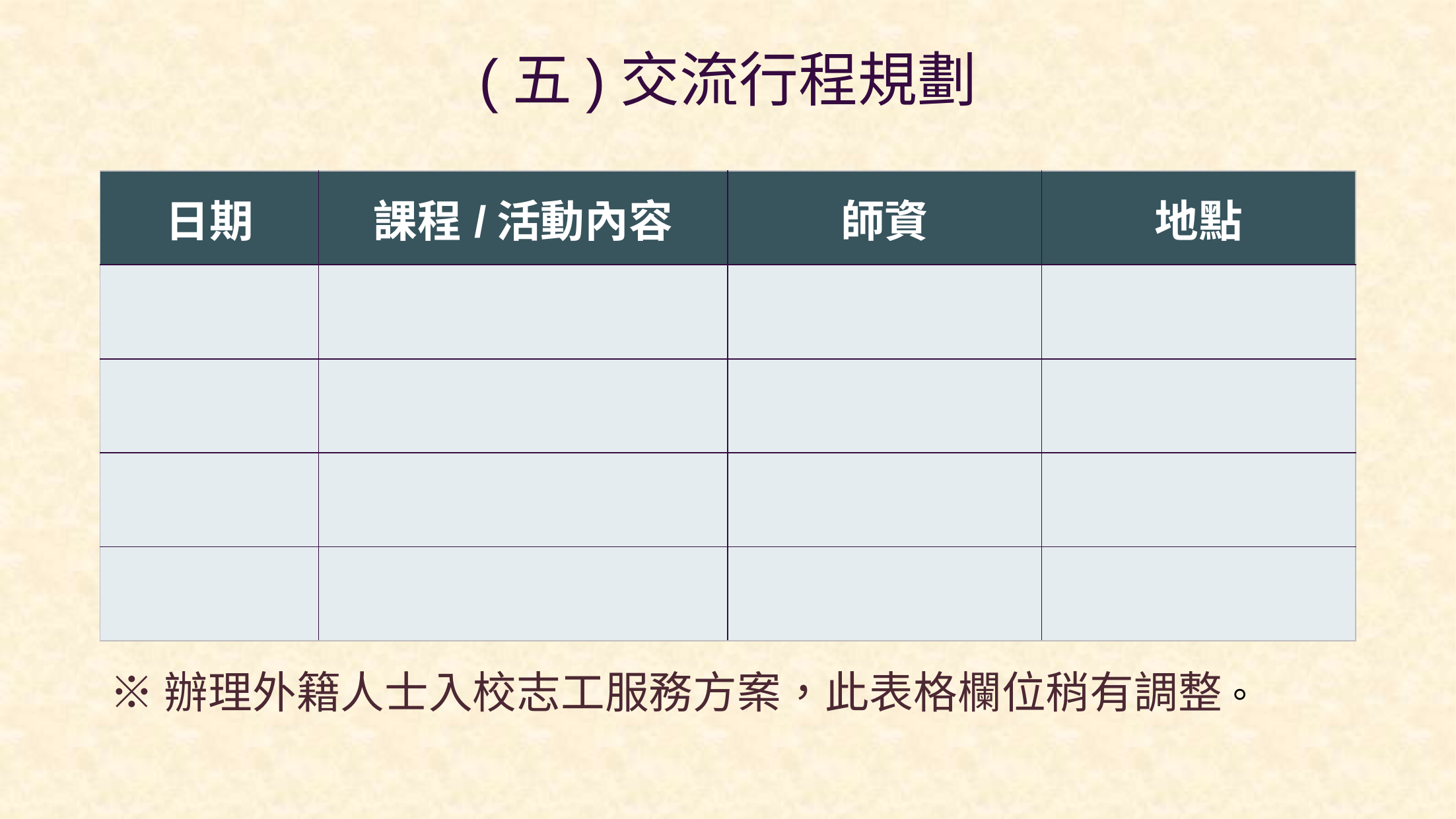

(五)交流行程規劃
| 日期 | 課程/活動內容 | 師資 | 地點 |
| --- | --- | --- | --- |
|  |  |  |  |
|  |  |  |  |
|  |  |  |  |
|  |  |  |  |
※辦理外籍人士入校志工服務方案，此表格欄位稍有調整。